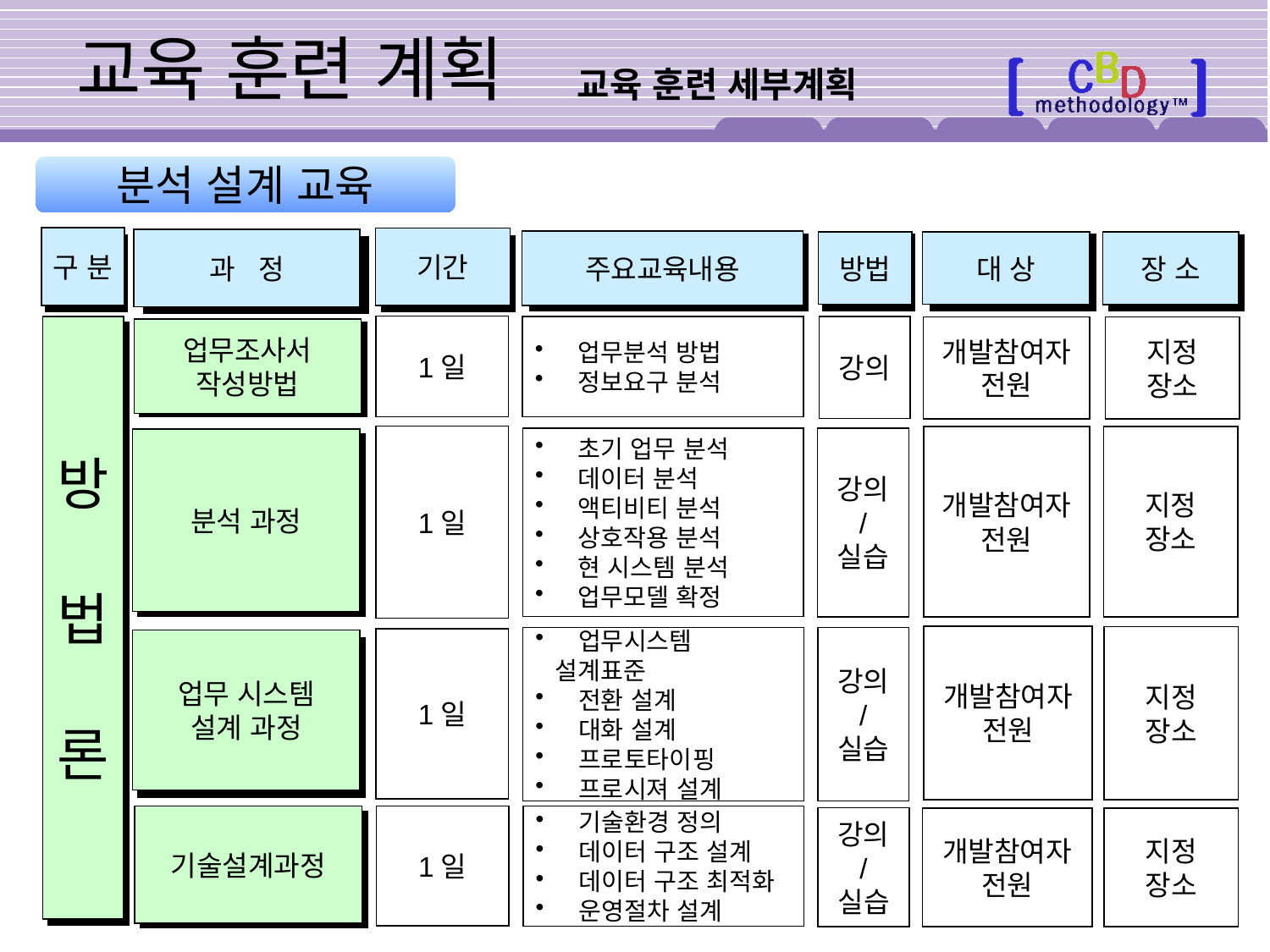

# 교육 훈련 계획
교육 훈련 세부계획
분석 설계 교육
구 분
기간
과   정
주요교육내용
방법
대 상
장 소

1일
방

법

론
 업무분석 방법
 정보요구 분석
강의
개발참여자
전원
지정
장소
업무조사서
작성방법

1일
개발참여자
전원
지정
장소
 초기 업무 분석
 데이터 분석
 액티비티 분석
 상호작용 분석
 현 시스템 분석
 업무모델 확정
강의
/
실습
분석 과정

개발참여자
전원
지정
장소
 업무시스템
  설계표준
 전환 설계
 대화 설계
 프로토타이핑
 프로시져 설계
강의
/
실습
1일
업무 시스템
설계 과정

기술설계과정
1일
 기술환경 정의
 데이터 구조 설계
 데이터 구조 최적화
 운영절차 설계
강의
/
실습
개발참여자
전원
지정
장소